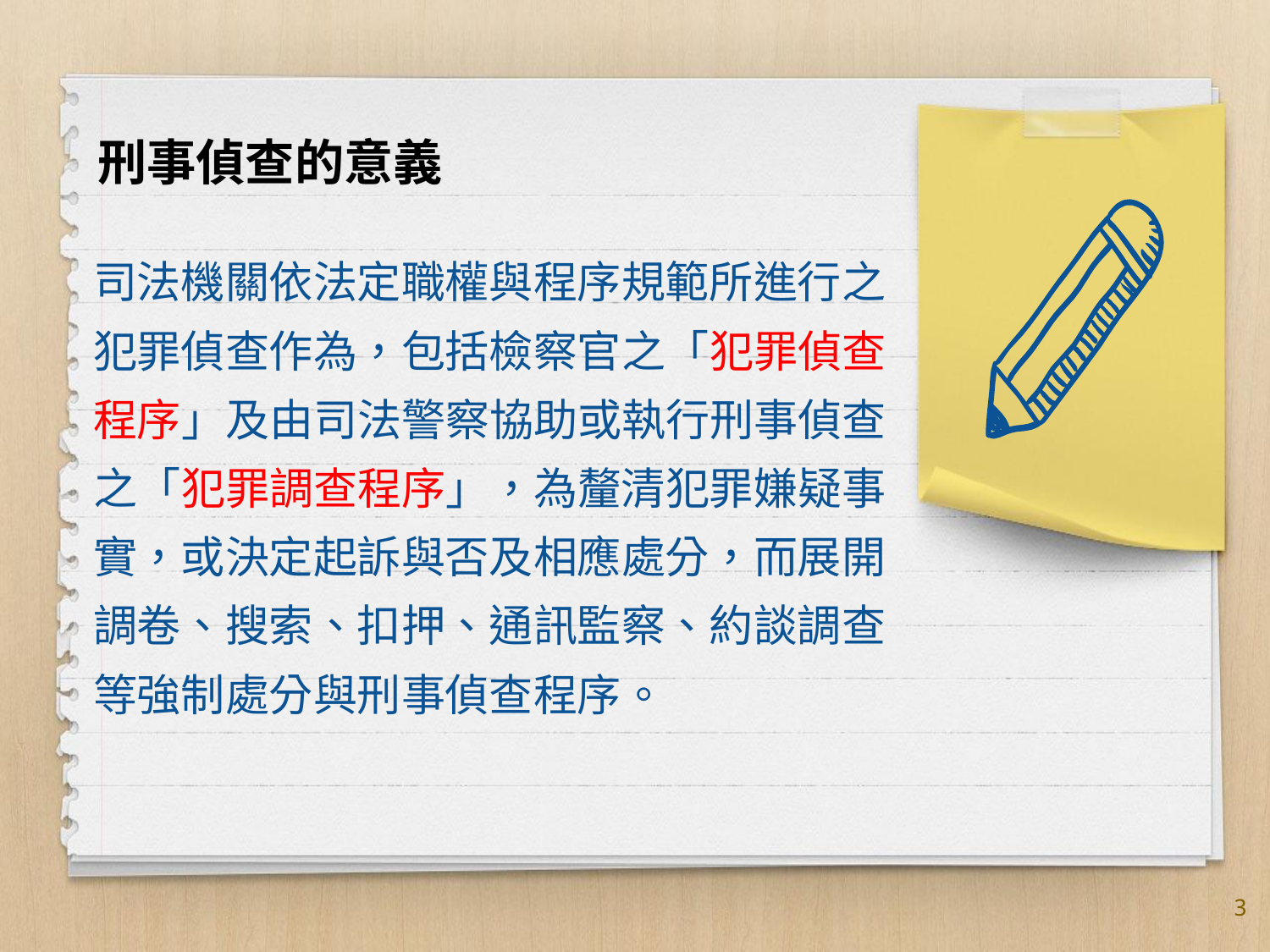

刑事偵查的意義

司法機關依法定職權與程序規範所進行之犯罪偵查作為，包括檢察官之「犯罪偵查程序」及由司法警察協助或執行刑事偵查之「犯罪調查程序」，為釐清犯罪嫌疑事實，或決定起訴與否及相應處分，而展開調卷、搜索、扣押、通訊監察、約談調查等強制處分與刑事偵查程序。
3